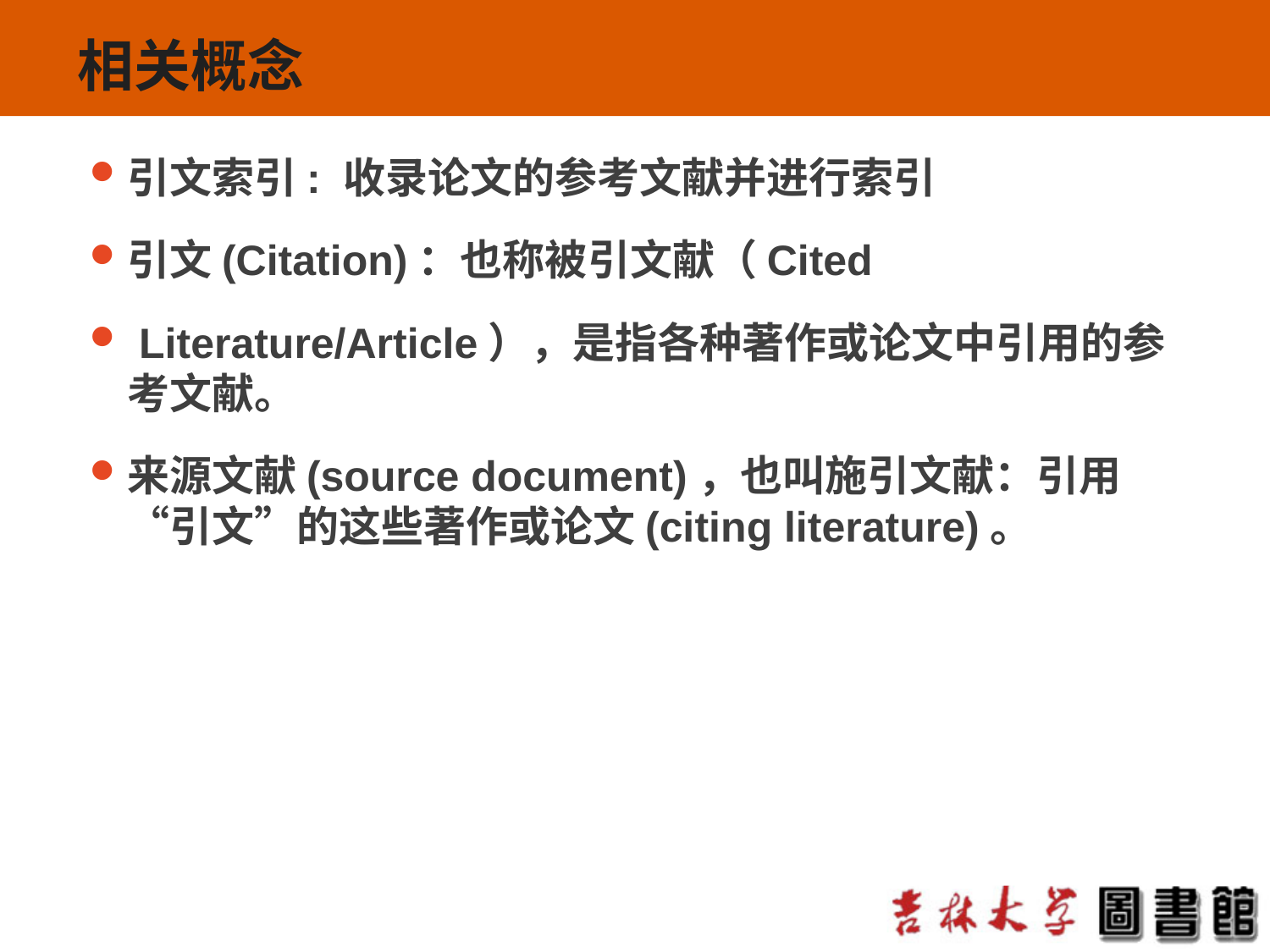

# 相关概念
引文索引: 收录论文的参考文献并进行索引
引文(Citation)：也称被引文献（Cited
 Literature/Article），是指各种著作或论文中引用的参考文献。
来源文献(source document)，也叫施引文献：引用“引文”的这些著作或论文(citing literature)。